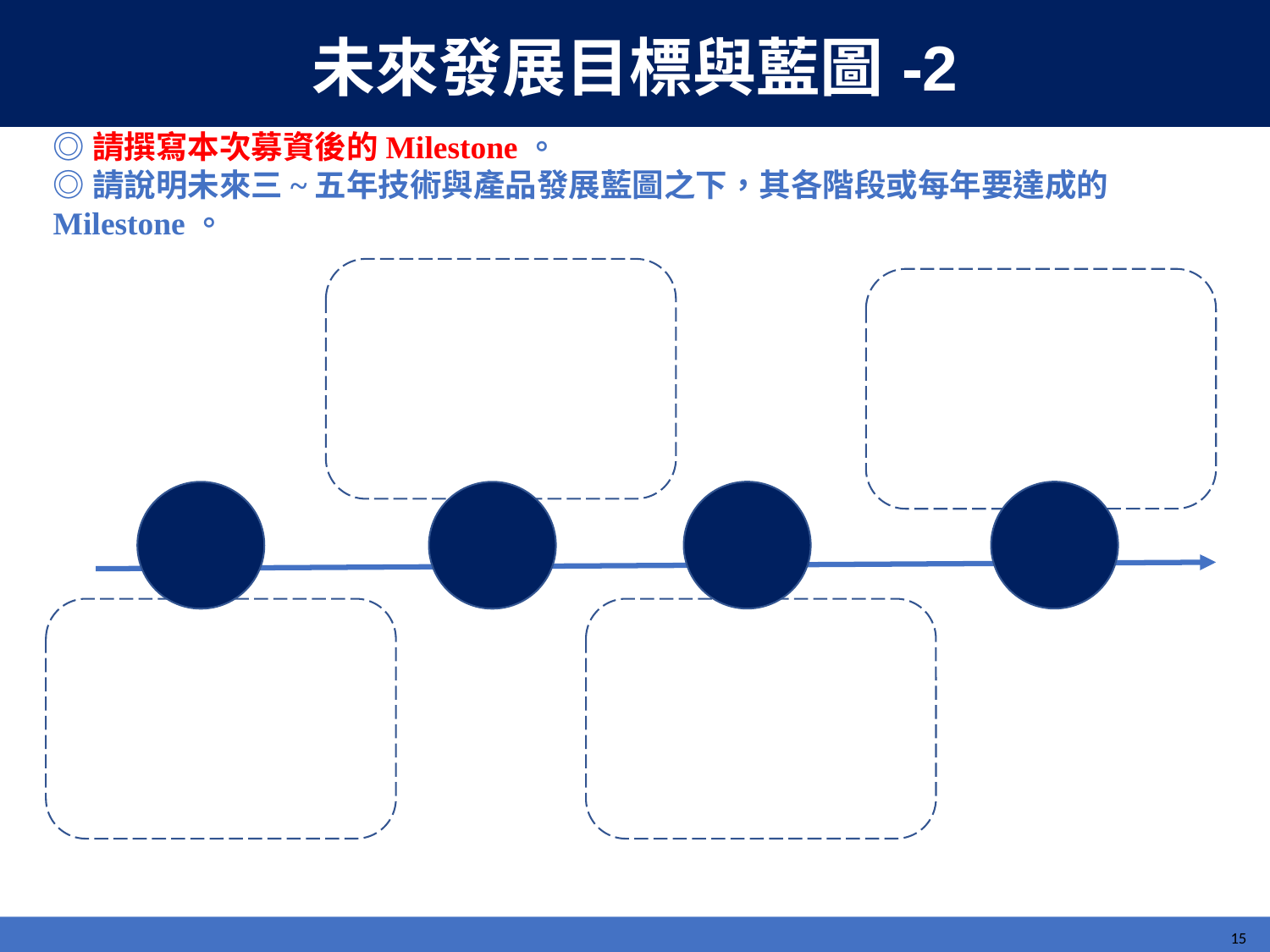

未來發展目標與藍圖-2
◎請撰寫本次募資後的Milestone。
◎請說明未來三~五年技術與產品發展藍圖之下，其各階段或每年要達成的Milestone。

15